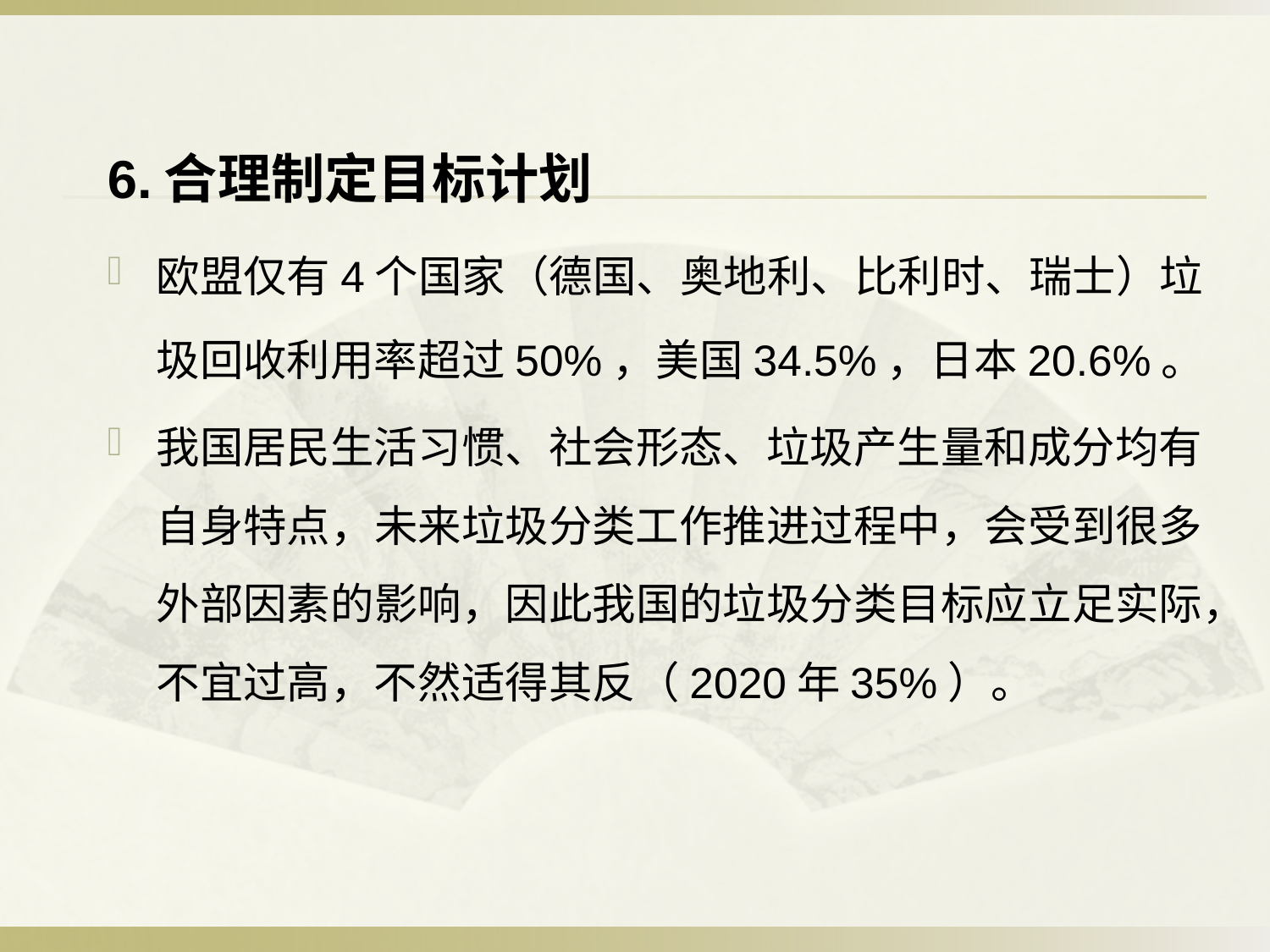

6.合理制定目标计划
欧盟仅有4个国家（德国、奥地利、比利时、瑞士）垃圾回收利用率超过50%，美国34.5%，日本20.6%。
我国居民生活习惯、社会形态、垃圾产生量和成分均有自身特点，未来垃圾分类工作推进过程中，会受到很多外部因素的影响，因此我国的垃圾分类目标应立足实际，不宜过高，不然适得其反（2020年35%）。